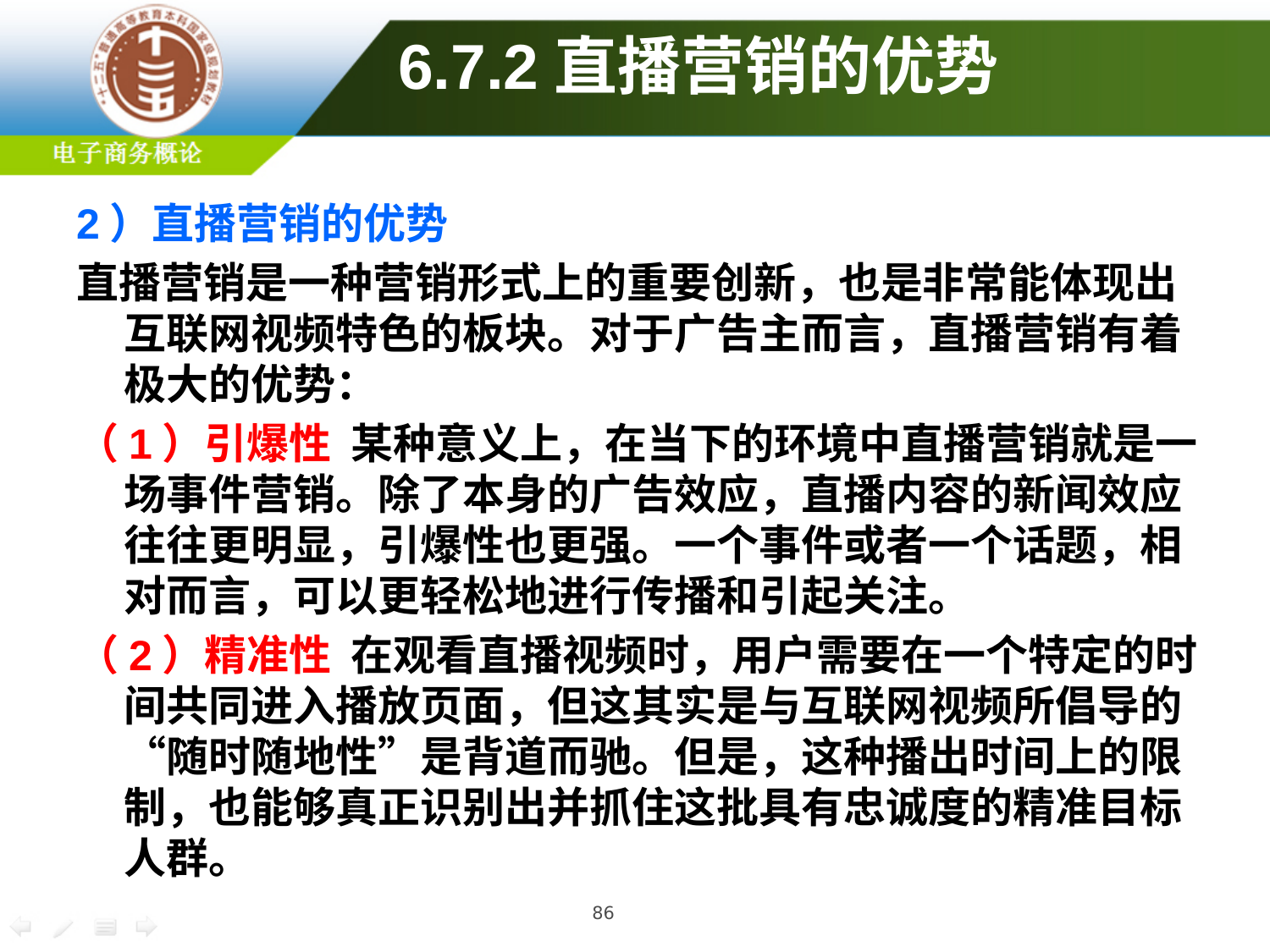

# 6.7.2直播营销的优势
2）直播营销的优势
直播营销是一种营销形式上的重要创新，也是非常能体现出互联网视频特色的板块。对于广告主而言，直播营销有着极大的优势：
（1）引爆性  某种意义上，在当下的环境中直播营销就是一场事件营销。除了本身的广告效应，直播内容的新闻效应往往更明显，引爆性也更强。一个事件或者一个话题，相对而言，可以更轻松地进行传播和引起关注。
（2）精准性  在观看直播视频时，用户需要在一个特定的时间共同进入播放页面，但这其实是与互联网视频所倡导的“随时随地性”是背道而驰。但是，这种播出时间上的限制，也能够真正识别出并抓住这批具有忠诚度的精准目标人群。
86